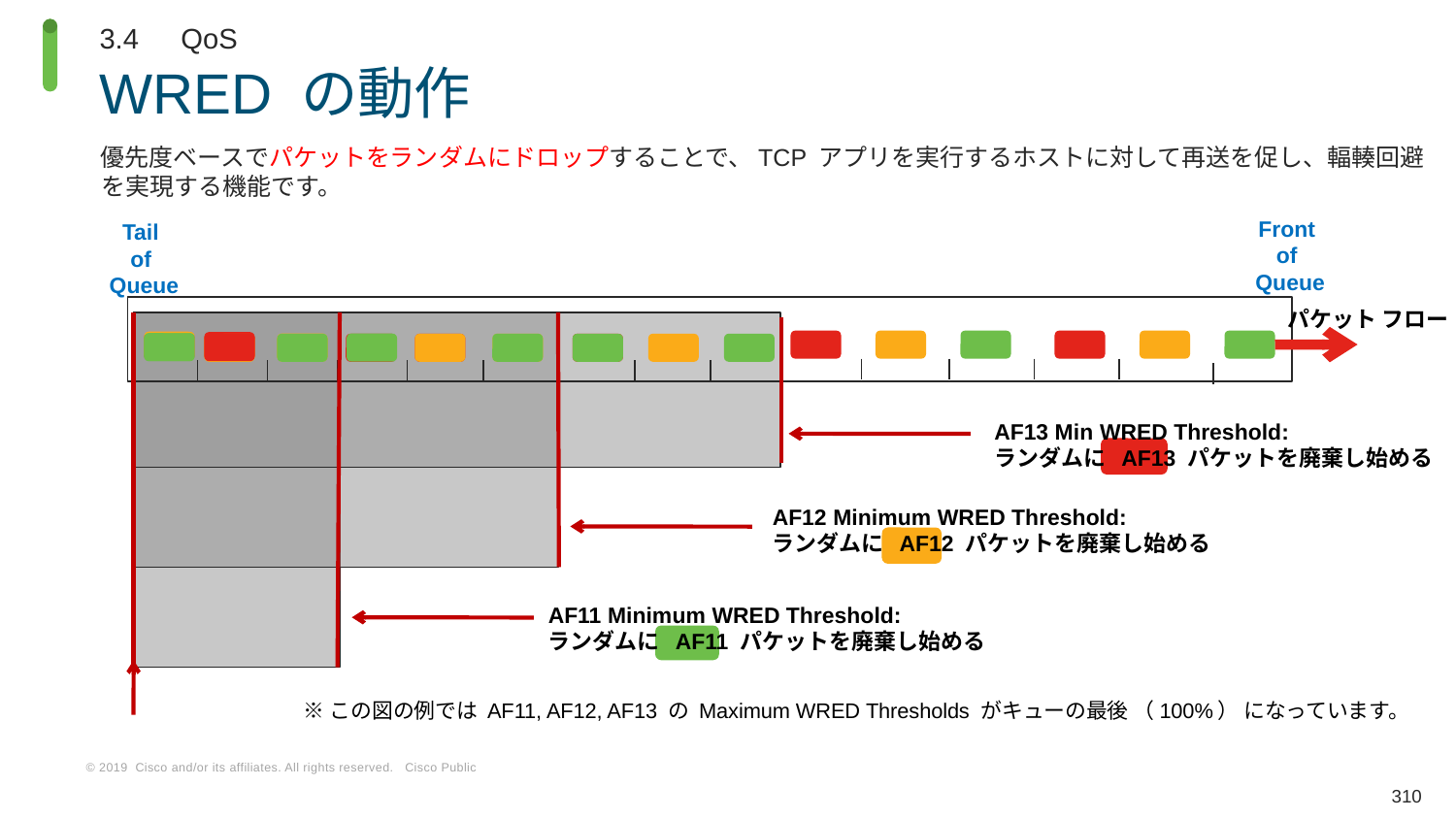

3.4　QoS
# WRED の動作
優先度ベースでパケットをランダムにドロップすることで、TCP アプリを実行するホストに対して再送を促し、輻輳回避を実現する機能です。
Front
of
 Queue
Tail
of
 Queue

パケット フロー

AF13 Min WRED Threshold:
ランダムに  AF13 パケットを廃棄し始める

AF12 Minimum WRED Threshold:
ランダムに  AF12 パケットを廃棄し始める

AF11 Minimum WRED Threshold:
ランダムに  AF11 パケットを廃棄し始める

※この図の例では AF11, AF12, AF13 の Maximum WRED Thresholds がキューの最後 （100%） になっています。
310